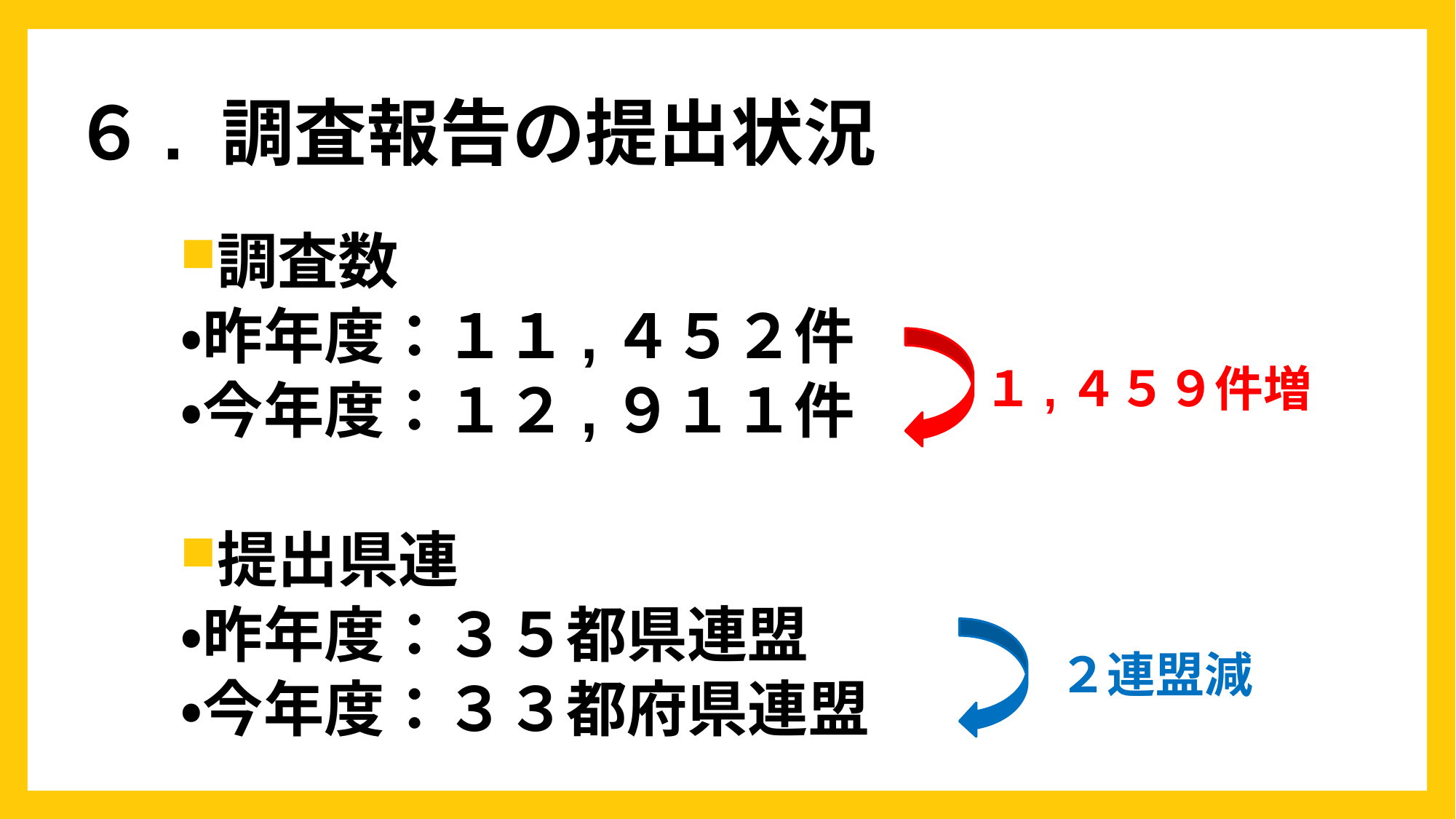

# ６. 調査報告の提出状況
調査数
・昨年度：１１,４５２件
・今年度：１２,９１１件

提出県連
・昨年度：３５都県連盟
・今年度：３３都府県連盟

１,４５９件増

２連盟減